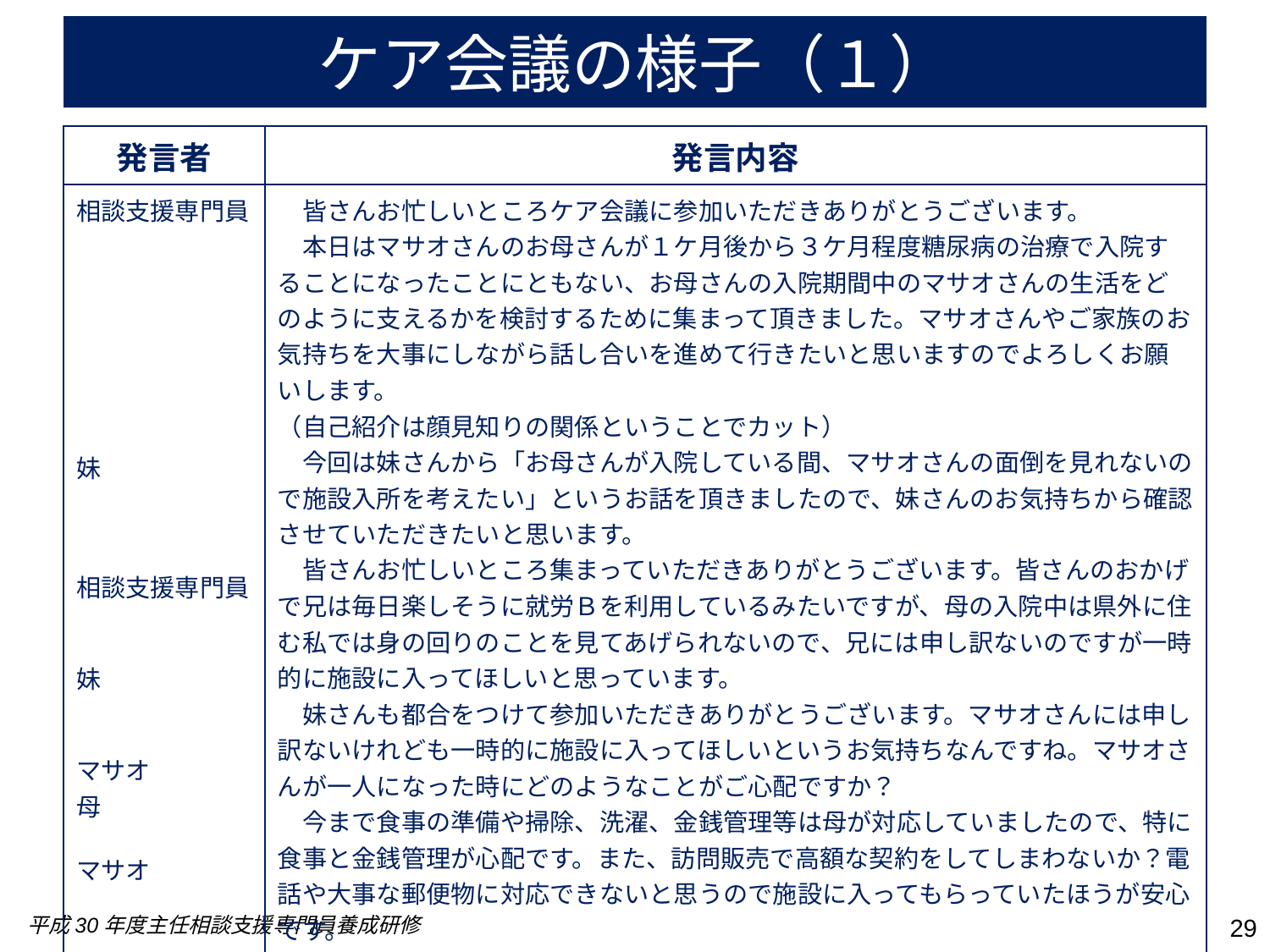

# ケア会議の様子（１）
| 発言者 | 発言内容 |
| --- | --- |
| 相談支援専門員 妹 相談支援専門員 妹 マサオ 母 マサオ | 皆さんお忙しいところケア会議に参加いただきありがとうございます。 　本日はマサオさんのお母さんが１ケ月後から３ケ月程度糖尿病の治療で入院することになったことにともない、お母さんの入院期間中のマサオさんの生活をどのように支えるかを検討するために集まって頂きました。マサオさんやご家族のお気持ちを大事にしながら話し合いを進めて行きたいと思いますのでよろしくお願いします。 （自己紹介は顔見知りの関係ということでカット） 　今回は妹さんから「お母さんが入院している間、マサオさんの面倒を見れないので施設入所を考えたい」というお話を頂きましたので、妹さんのお気持ちから確認させていただきたいと思います。 　皆さんお忙しいところ集まっていただきありがとうございます。皆さんのおかげで兄は毎日楽しそうに就労Ｂを利用しているみたいですが、母の入院中は県外に住む私では身の回りのことを見てあげられないので、兄には申し訳ないのですが一時的に施設に入ってほしいと思っています。 　妹さんも都合をつけて参加いただきありがとうございます。マサオさんには申し訳ないけれども一時的に施設に入ってほしいというお気持ちなんですね。マサオさんが一人になった時にどのようなことがご心配ですか？ 　今まで食事の準備や掃除、洗濯、金銭管理等は母が対応していましたので、特に食事と金銭管理が心配です。また、訪問販売で高額な契約をしてしまわないか？電話や大事な郵便物に対応できないと思うので施設に入ってもらっていたほうが安心です。 　僕は大丈夫だよ。 　お母さんも心配だよ。２～３日の入院ならいいけど、３ケ月だよ。今まで一人で留守番をしたこともないしね。 　僕は施設に入るのは嫌だなぁ。 |
平成30年度主任相談支援専門員養成研修
29